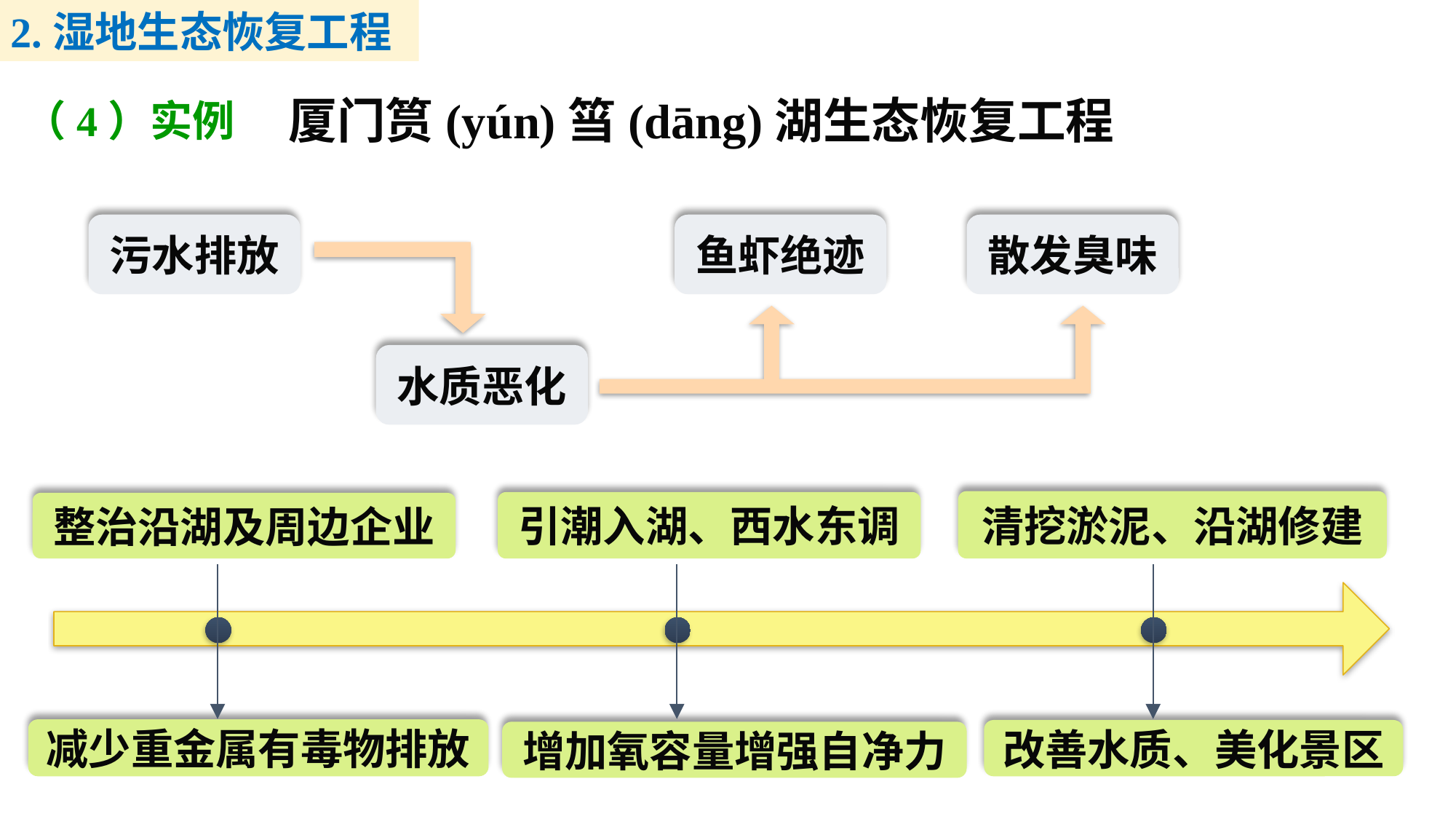

2.湿地生态恢复工程
厦门筼(yún)筜(dāng)湖生态恢复工程
（4）实例
污水排放
鱼虾绝迹
散发臭味

水质恶化
清挖淤泥、沿湖修建
引潮入湖、西水东调
整治沿湖及周边企业

减少重金属有毒物排放
改善水质、美化景区
增加氧容量增强自净力